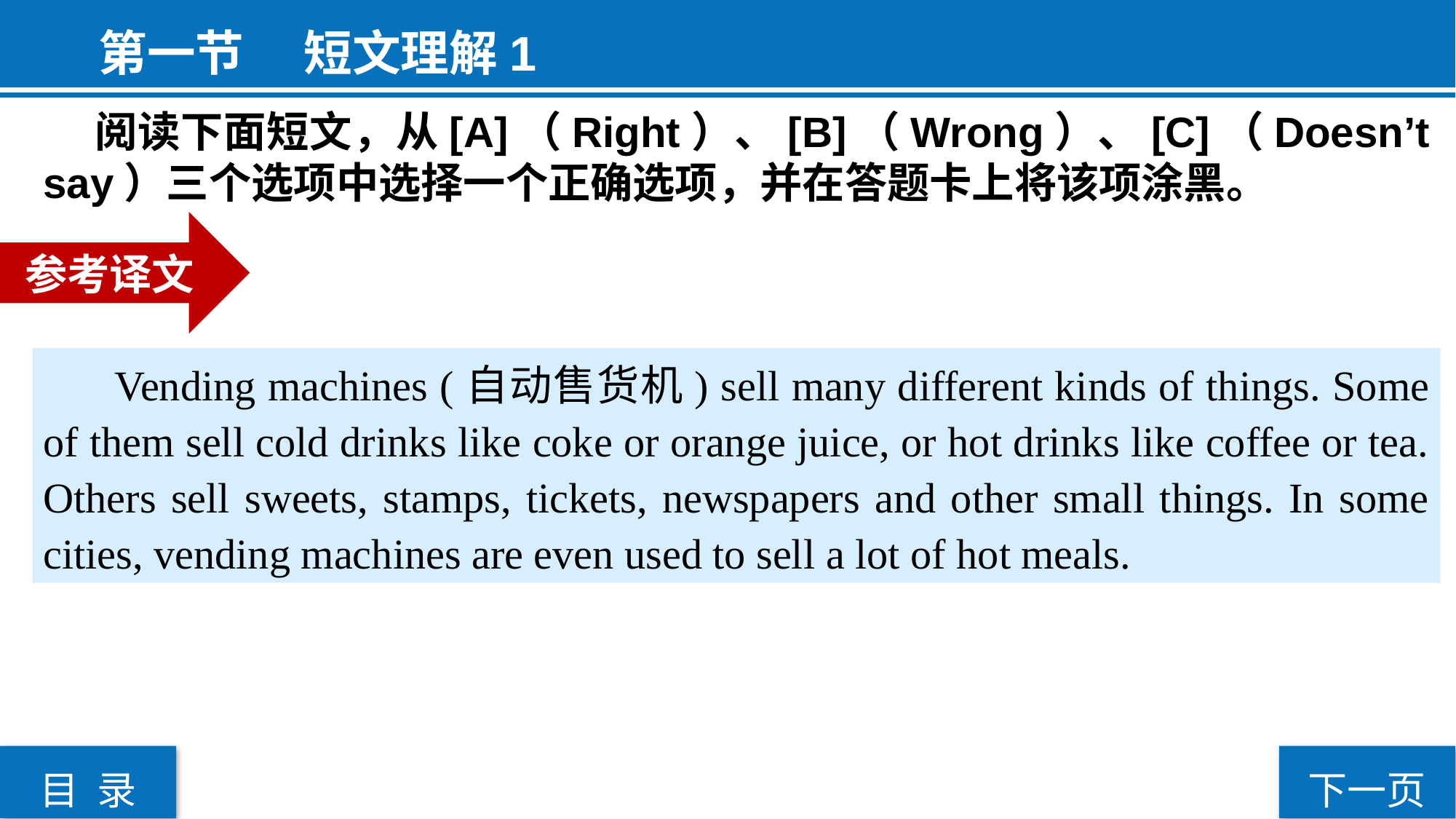

第一节  短文理解1
    阅读下面短文，从[A]（Right）、[B]（Wrong）、[C]（Doesn’t say）三个选项中选择一个正确选项，并在答题卡上将该项涂黑。
参考译文
      Vending machines (自动售货机) sell many different kinds of things. Some of them sell cold drinks like coke or orange juice, or hot drinks like coffee or tea. Others sell sweets, stamps, tickets, newspapers and other small things. In some cities, vending machines are even used to sell a lot of hot meals.